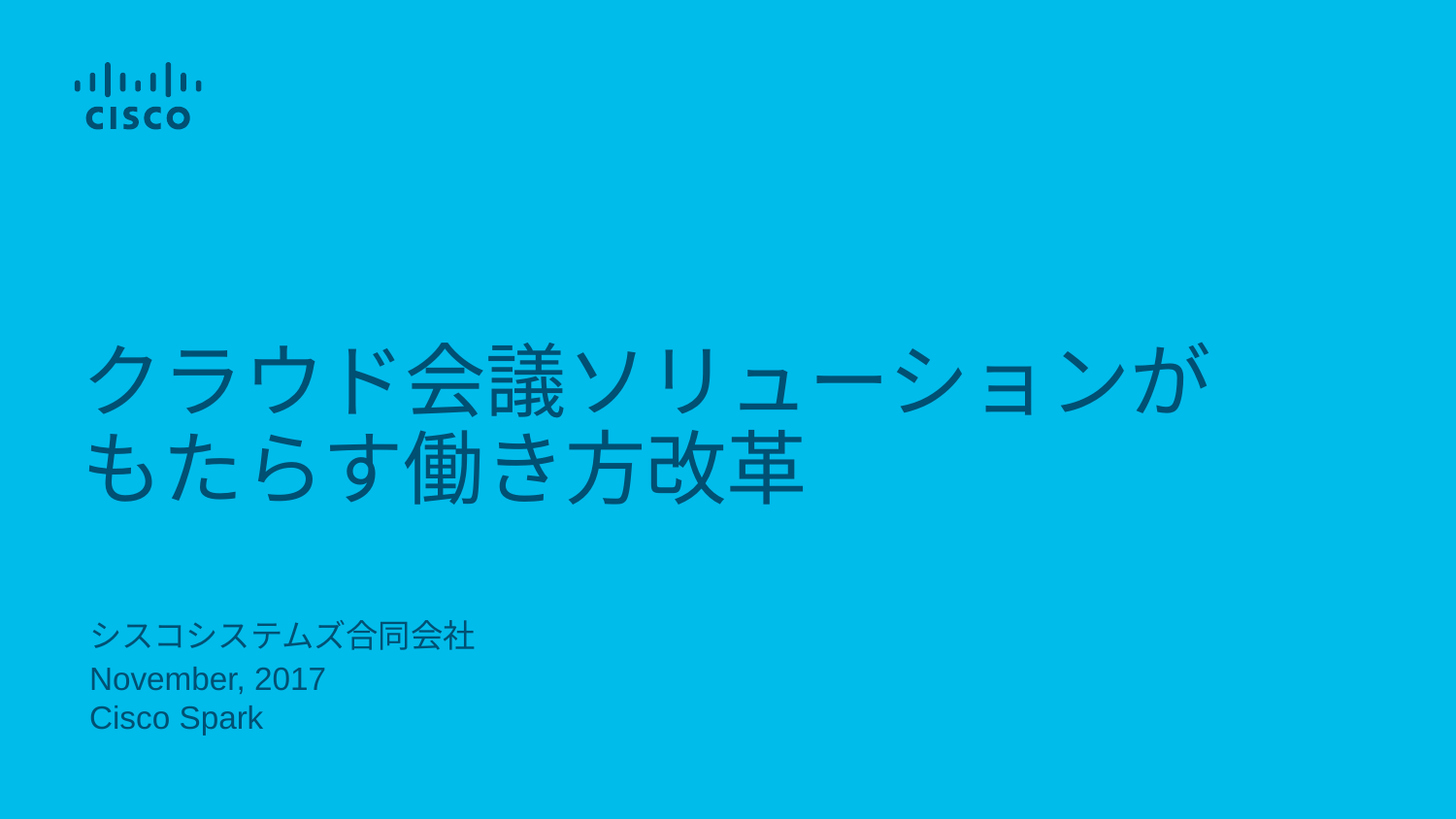

# クラウド会議ソリューションが もたらす働き方改革

シスコシステムズ合同会社
November, 2017
Cisco Spark